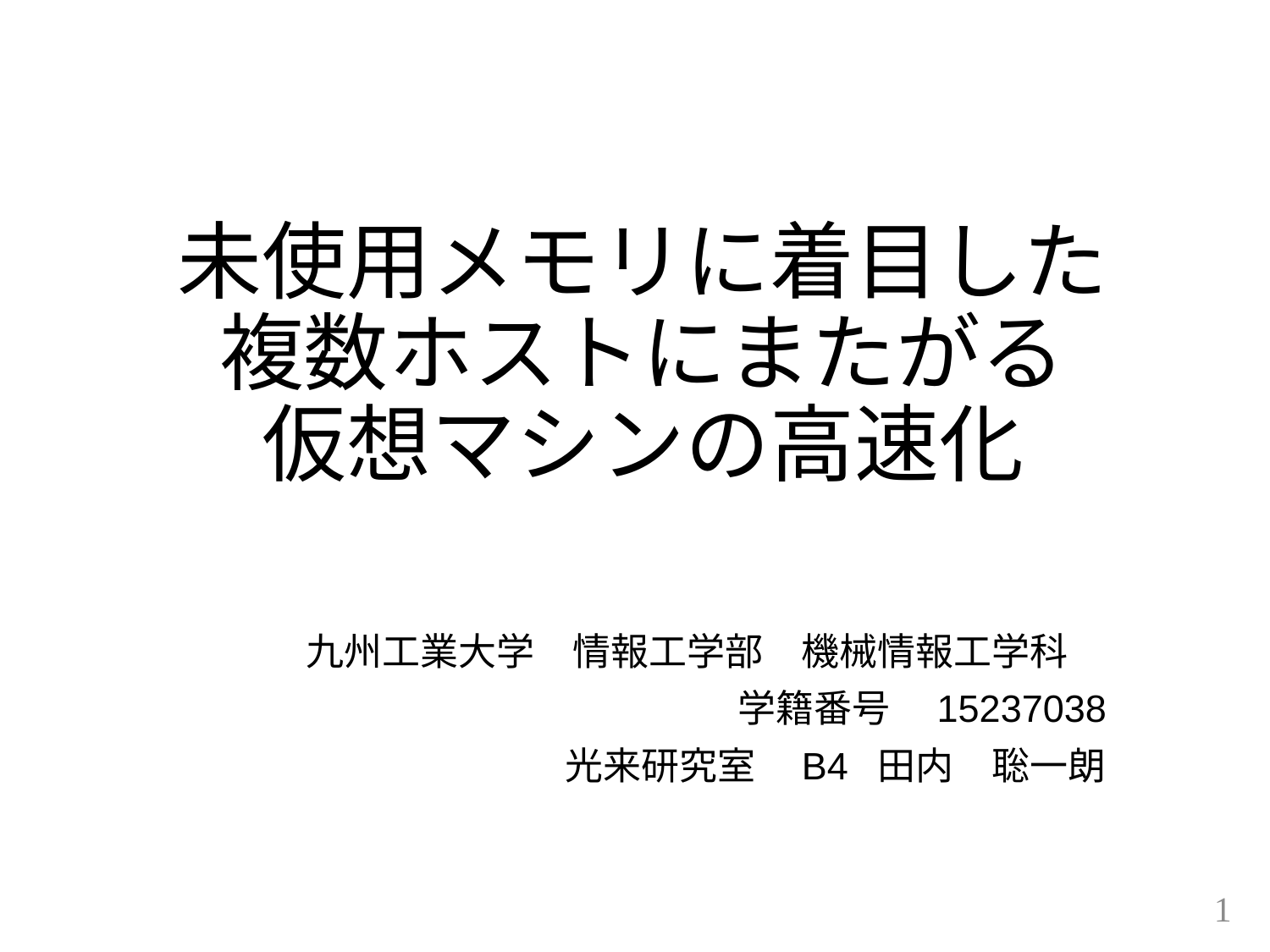

# 未使用メモリに着目した 複数ホストにまたがる 仮想マシンの高速化

九州工業大学　情報工学部　機械情報工学科
学籍番号　15237038
光来研究室　B4  田内　聡一朗
1